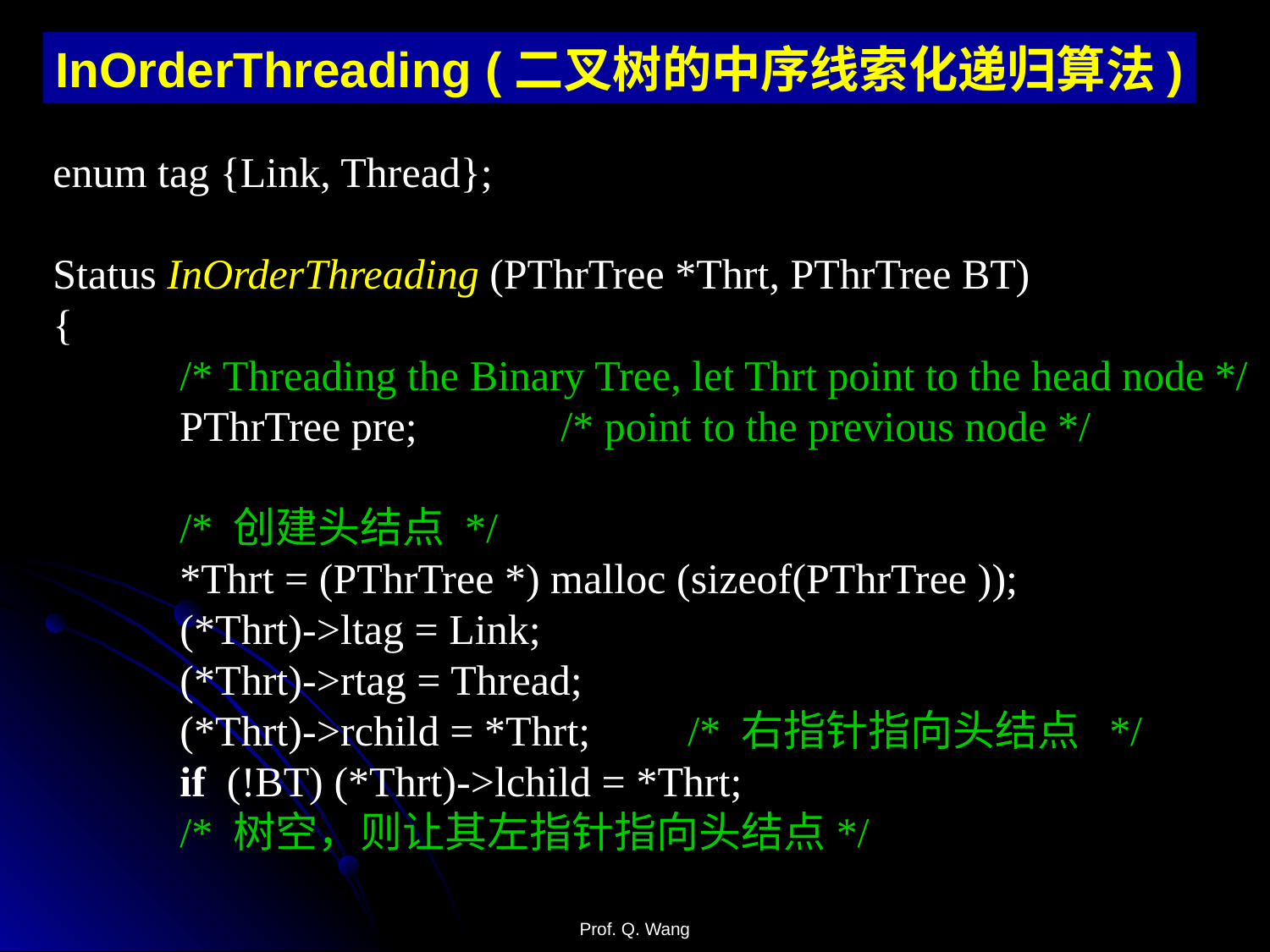

InOrderThreading (二叉树的中序线索化递归算法)
enum tag {Link, Thread};

Status InOrderThreading (PThrTree *Thrt, PThrTree BT)
{
	/* Threading the Binary Tree, let Thrt point to the head node */
	PThrTree pre;		/* point to the previous node */

	/* 创建头结点 */
	*Thrt = (PThrTree *) malloc (sizeof(PThrTree ));
	(*Thrt)->ltag = Link;
	(*Thrt)->rtag = Thread;
	(*Thrt)->rchild = *Thrt;	/* 右指针指向头结点  */
	if  (!BT) (*Thrt)->lchild = *Thrt;
	/* 树空，则让其左指针指向头结点*/

Prof. Q. Wang